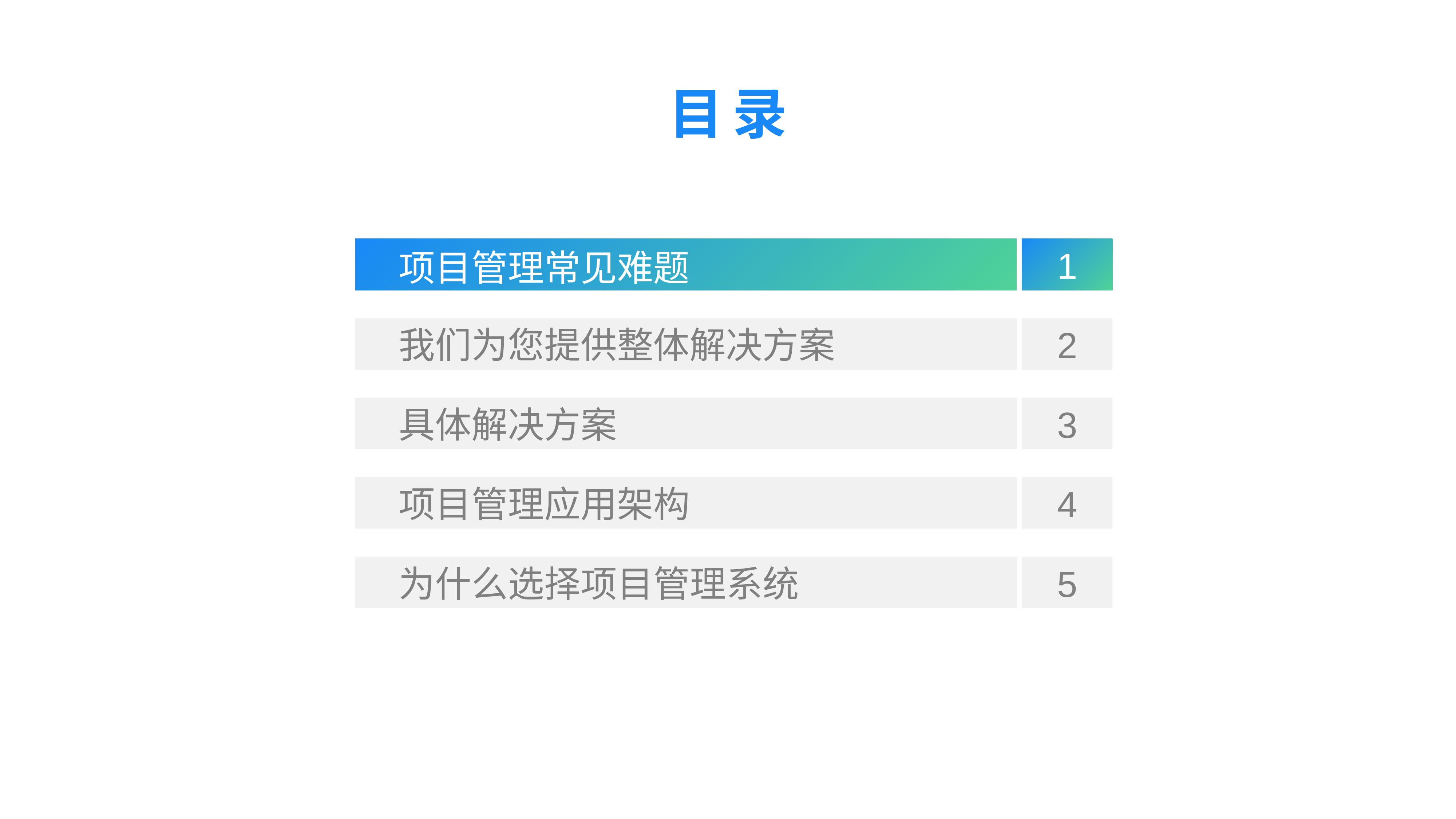

目录
项目管理常见难题
1
我们为您提供整体解决方案
2
具体解决方案
3
项目管理应用架构
4
为什么选择项目管理系统
5